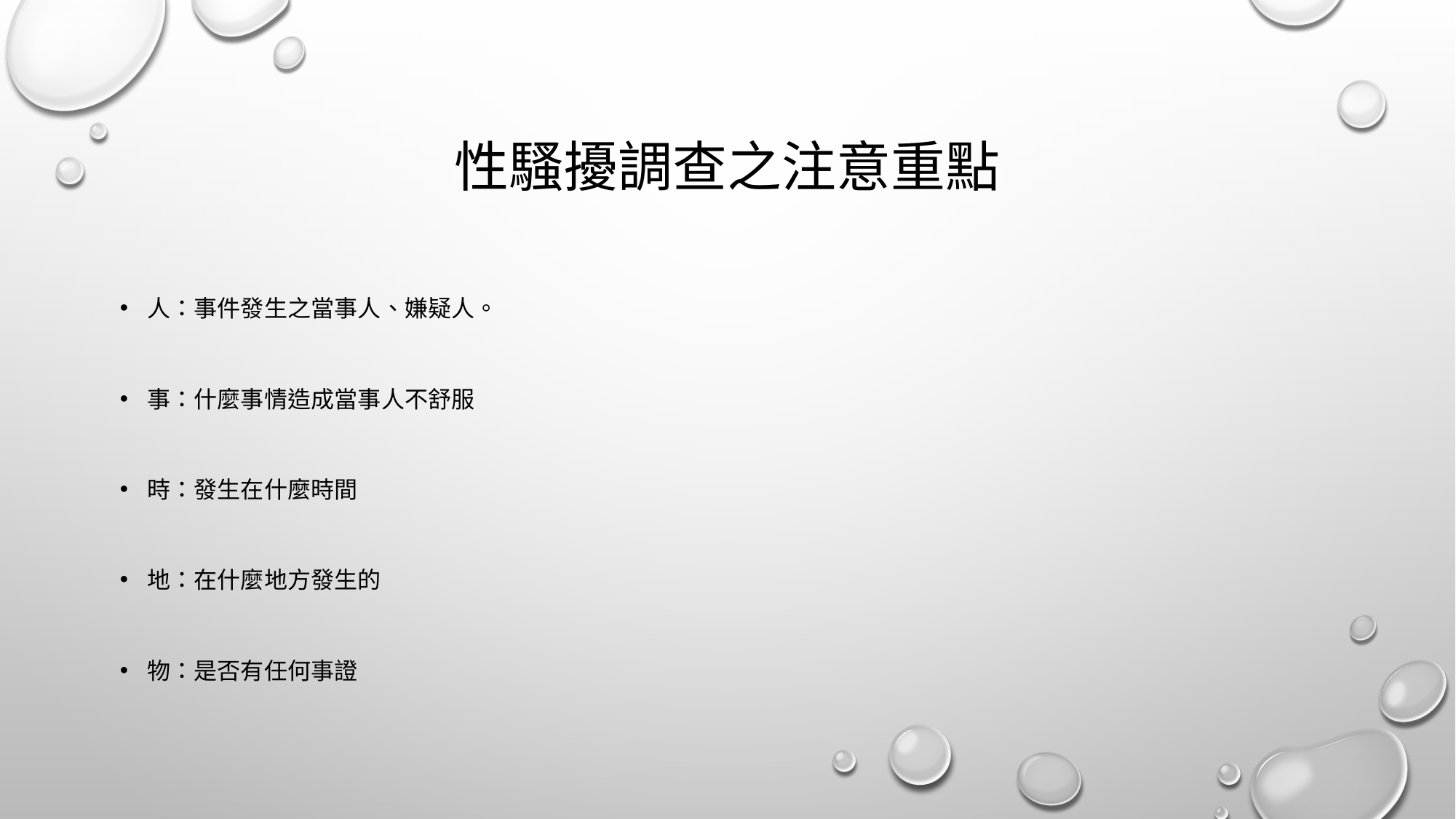

# 性騷擾調查之注意重點
人：事件發生之當事人、嫌疑人。

事：什麼事情造成當事人不舒服

時：發生在什麼時間

地：在什麼地方發生的

物：是否有任何事證